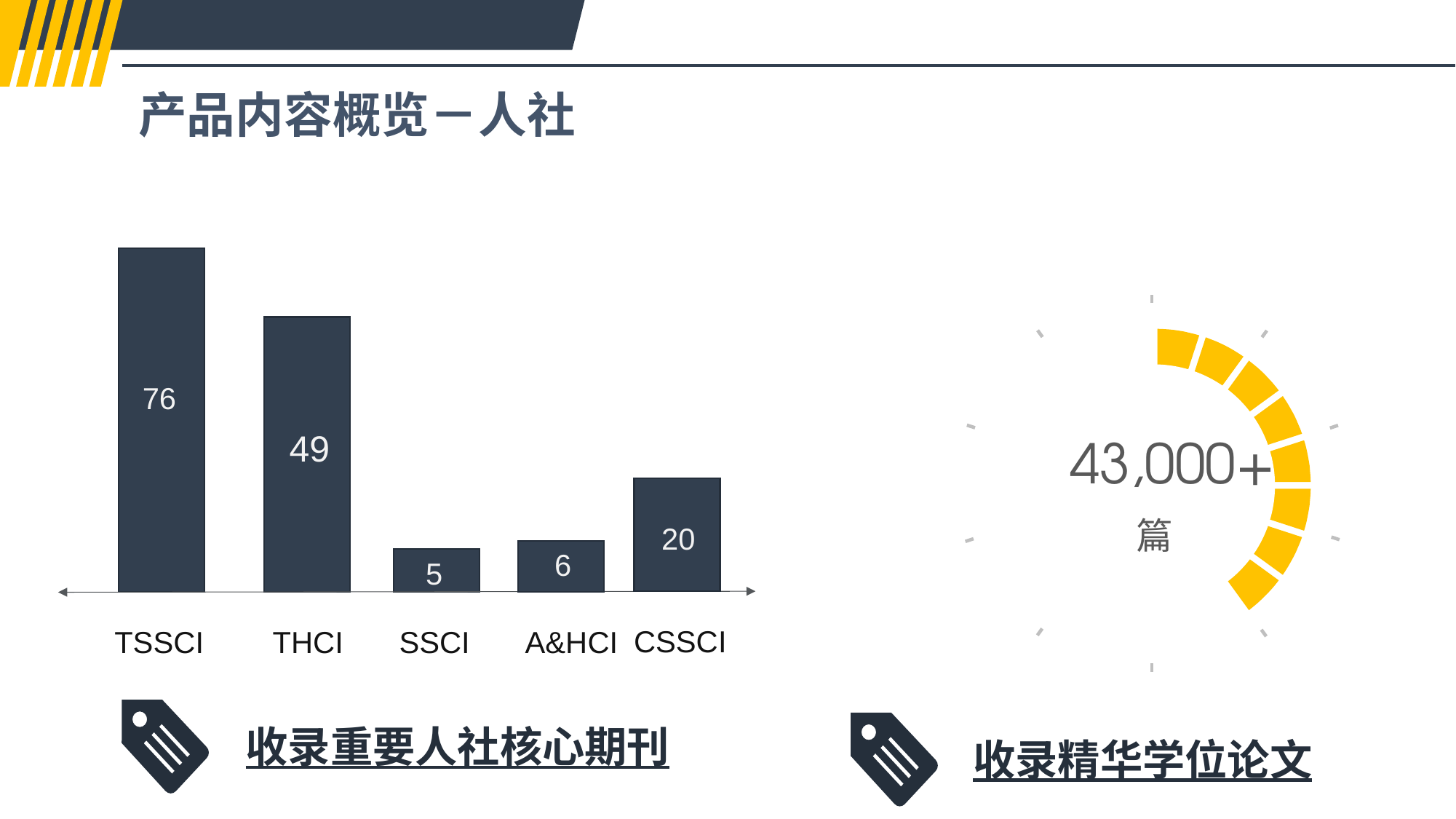

产品内容概览－人社

76
49

20
CSSCI
6

A&HCI

5
TSSCI
THCI
SSCI

篇
43,000+

收录重要人社核心期刊

收录精华学位论文